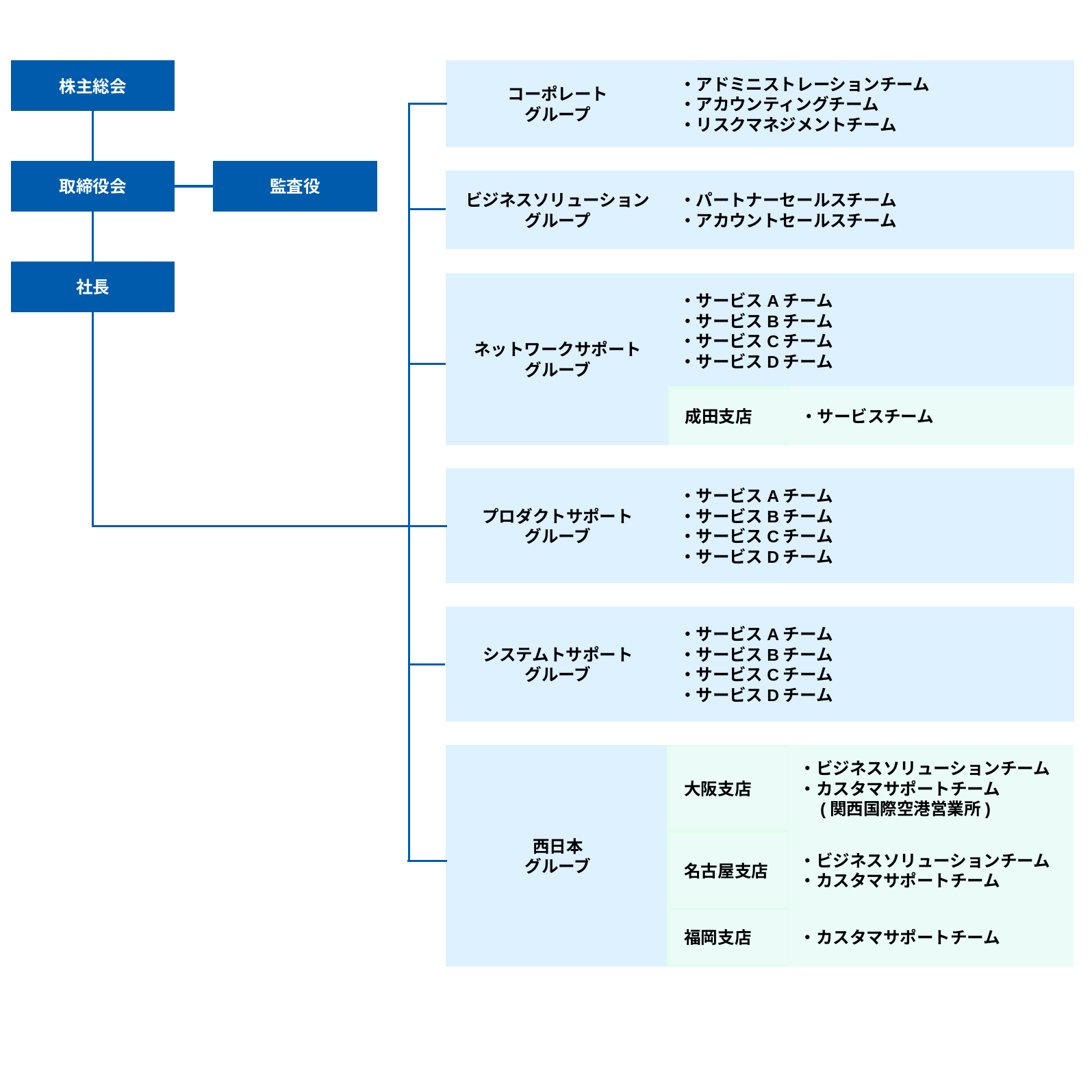

株主総会
コーポレート
グループ
・アドミニストレーションチーム
・アカウンティングチーム
・リスクマネジメントチーム
取締役会
監査役
ビジネスソリューション
グループ
・パートナーセールスチーム
・アカウントセールスチーム
社長
ネットワークサポート
グルーブ
・サービスAチーム
・サービスBチーム
・サービスCチーム
・サービスDチーム
成田支店
・サービスチーム
プロダクトサポート
グルーブ
・サービスAチーム
・サービスBチーム
・サービスCチーム
・サービスDチーム
システムトサポート
グルーブ
・サービスAチーム
・サービスBチーム
・サービスCチーム
・サービスDチーム
西日本
グルーブ
大阪支店
・ビジネスソリューションチーム
・カスタマサポートチーム
　(関西国際空港営業所)
名古屋支店
・ビジネスソリューションチーム
・カスタマサポートチーム
福岡支店
・カスタマサポートチーム